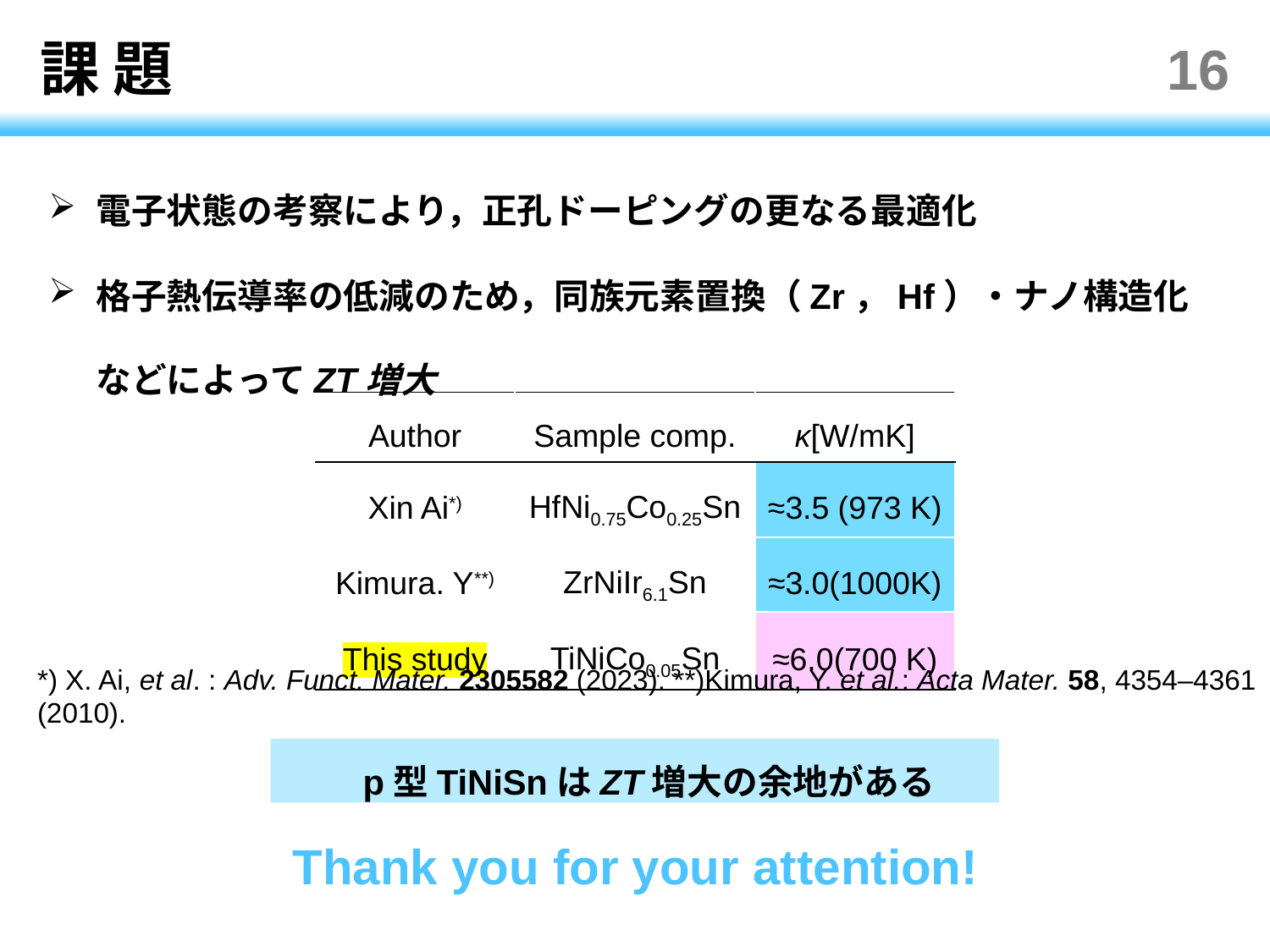

課 題
16
電子状態の考察により，正孔ドーピングの更なる最適化
格子熱伝導率の低減のため，同族元素置換（Zr，Hf）・ナノ構造化などによってZT増大
| Author | Sample comp. | κ[W/mK] |
| --- | --- | --- |
| Xin Ai\*) | HfNi0.75Co0.25Sn | ≈3.5 (973 K) |
| Kimura. Y\*\*) | ZrNiIr6.1Sn | ≈3.0(1000K) |
| This study | TiNiCo0.05Sn | ≈6.0(700 K) |
*) X. Ai, et al. : Adv. Funct. Mater. 2305582 (2023). **)Kimura, Y. et al.: Acta Mater. 58, 4354–4361 (2010).
p型TiNiSnはZT増大の余地がある
Thank you for your attention!